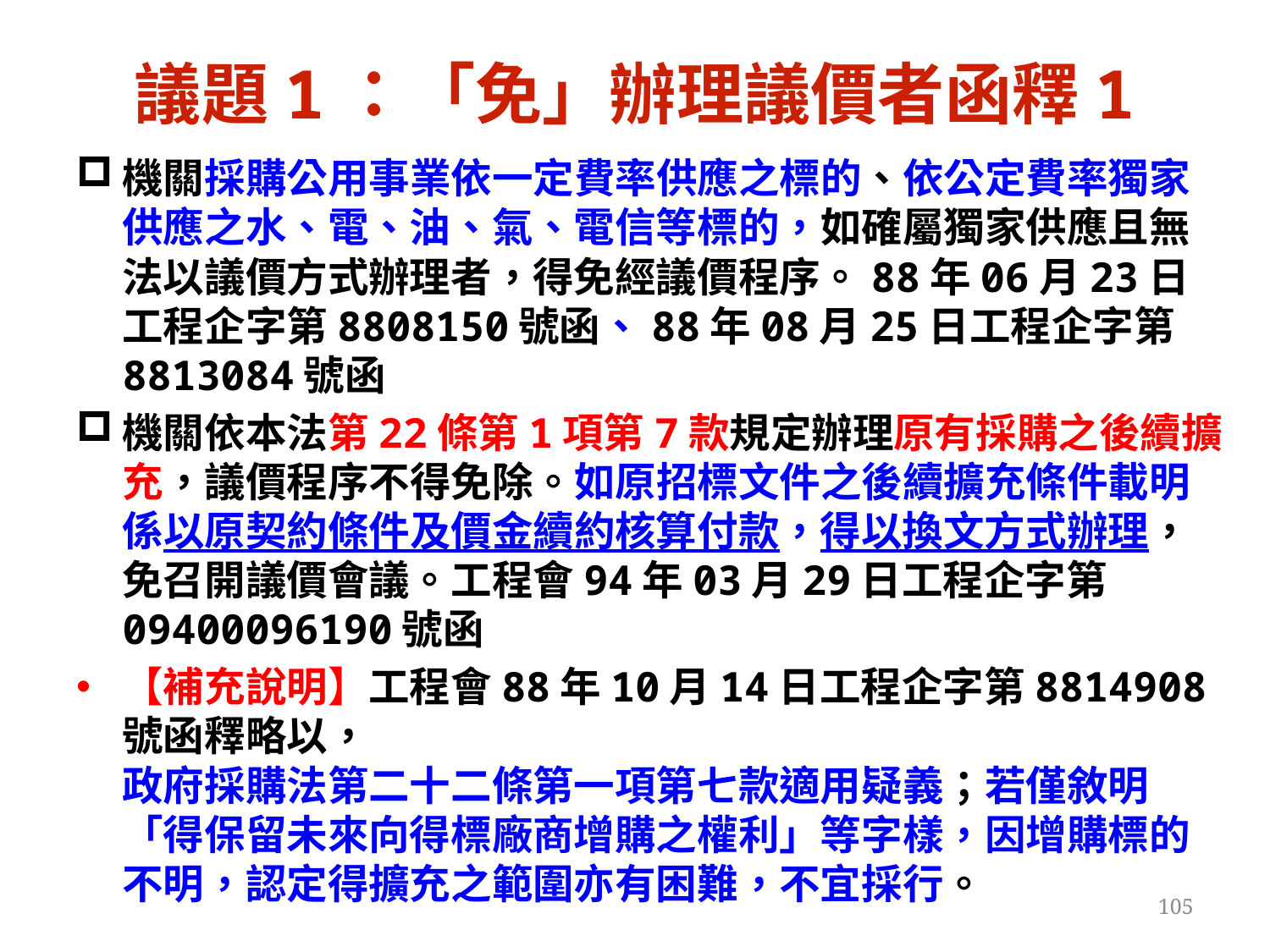

議題1：「免」辦理議價者函釋1
機關採購公用事業依一定費率供應之標的、依公定費率獨家供應之水、電、油、氣、電信等標的，如確屬獨家供應且無法以議價方式辦理者，得免經議價程序。88年06月23日工程企字第8808150號函、88年08月25日工程企字第8813084號函
機關依本法第22條第1項第7款規定辦理原有採購之後續擴充，議價程序不得免除。如原招標文件之後續擴充條件載明係以原契約條件及價金續約核算付款，得以換文方式辦理，免召開議價會議。工程會94年03月29日工程企字第09400096190號函
【補充說明】工程會88年10月14日工程企字第8814908號函釋略以，
政府採購法第二十二條第一項第七款適用疑義；若僅敘明「得保留未來向得標廠商增購之權利」等字樣，因增購標的不明，認定得擴充之範圍亦有困難，不宜採行。

105